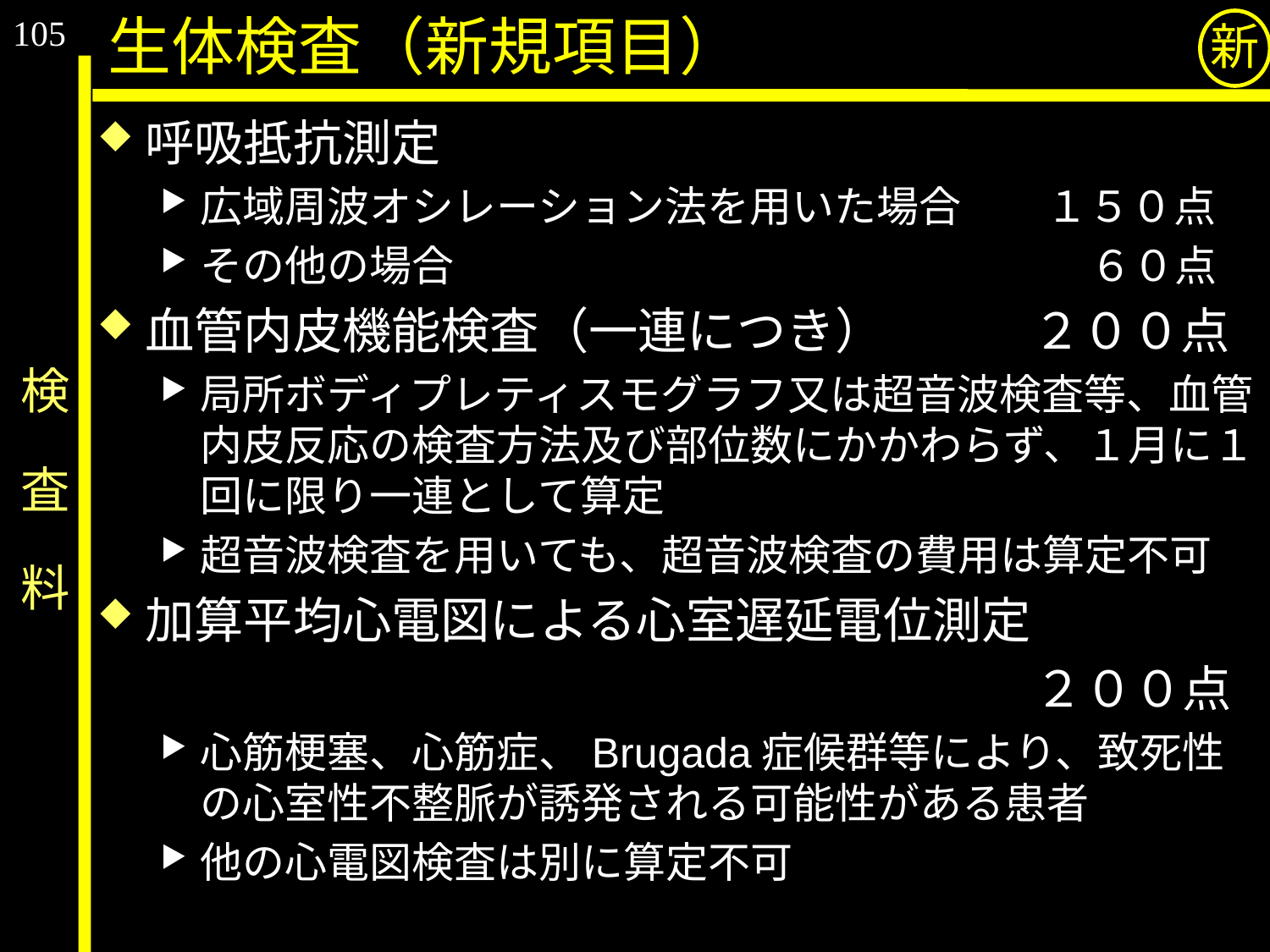

105
生体検査（新規項目）
新

呼吸抵抗測定
広域周波オシレーション法を用いた場合　　１５０点
その他の場合　　　　　　　　　　　　　　　６０点
血管内皮機能検査（一連につき）　　　２００点
局所ボディプレティスモグラフ又は超音波検査等、血管内皮反応の検査方法及び部位数にかかわらず、１月に１回に限り一連として算定
超音波検査を用いても、超音波検査の費用は算定不可
加算平均心電図による心室遅延電位測定
　　　　　　　　　　　　　　　　　　　２００点
心筋梗塞、心筋症、Brugada症候群等により、致死性の心室性不整脈が誘発される可能性がある患者
他の心電図検査は別に算定不可
# 検　査　料